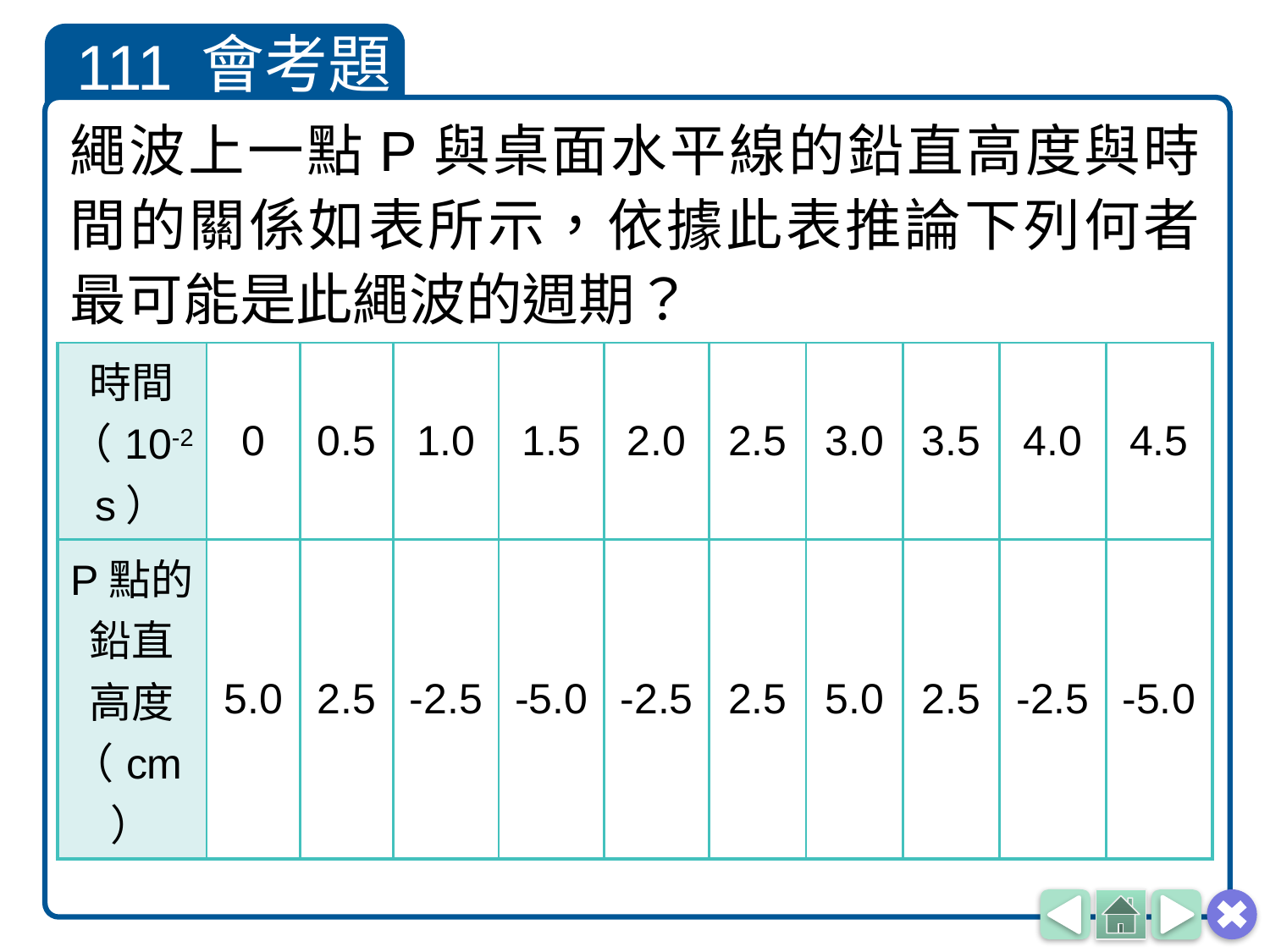

# 111
繩波上一點P與桌面水平線的鉛直高度與時間的關係如表所示，依據此表推論下列何者最可能是此繩波的週期？
| 時間 （10-2 s） | 0 | 0.5 | 1.0 | 1.5 | 2.0 | 2.5 | 3.0 | 3.5 | 4.0 | 4.5 |
| --- | --- | --- | --- | --- | --- | --- | --- | --- | --- | --- |
| P點的鉛直高度（cm） | 5.0 | 2.5 | -2.5 | -5.0 | -2.5 | 2.5 | 5.0 | 2.5 | -2.5 | -5.0 |